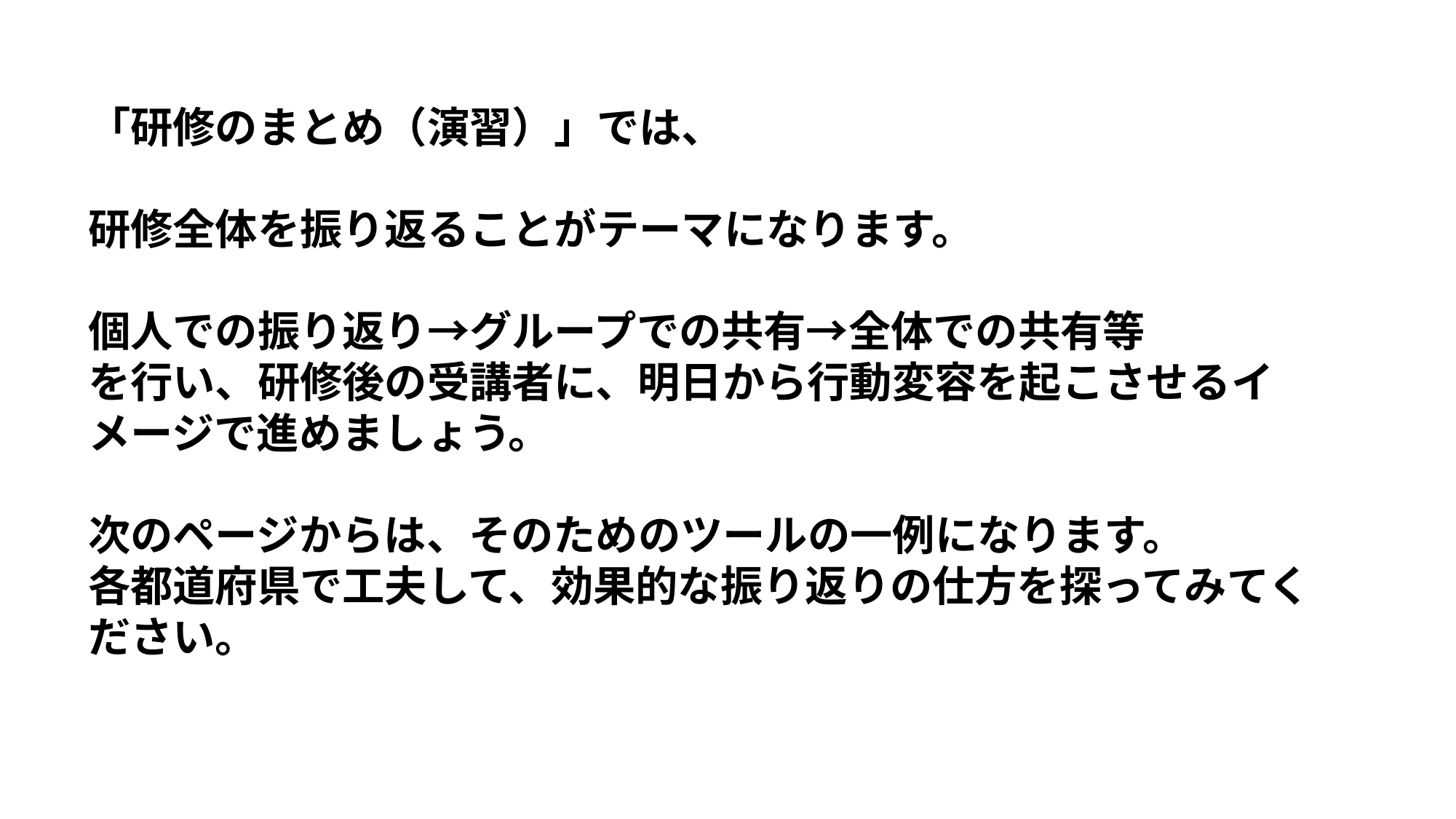

「研修のまとめ（演習）」では、

研修全体を振り返ることがテーマになります。

個人での振り返り→グループでの共有→全体での共有等
を行い、研修後の受講者に、明日から行動変容を起こさせるイメージで進めましょう。

次のページからは、そのためのツールの一例になります。
各都道府県で工夫して、効果的な振り返りの仕方を探ってみてください。